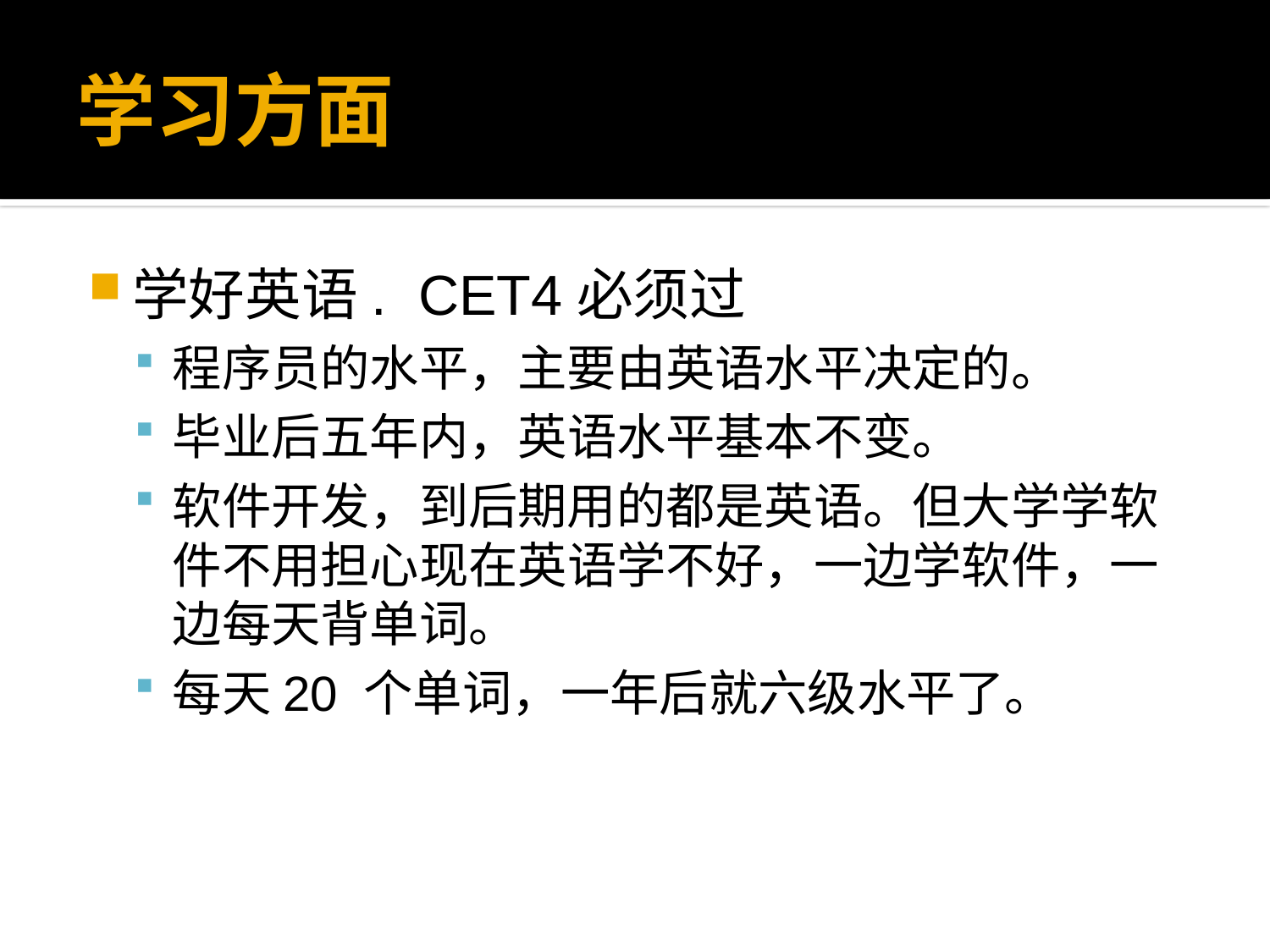

# 学习方面
学好英语.  CET4必须过
程序员的水平，主要由英语水平决定的。
毕业后五年内，英语水平基本不变。
软件开发，到后期用的都是英语。但大学学软件不用担心现在英语学不好，一边学软件，一边每天背单词。
每天20 个单词，一年后就六级水平了。